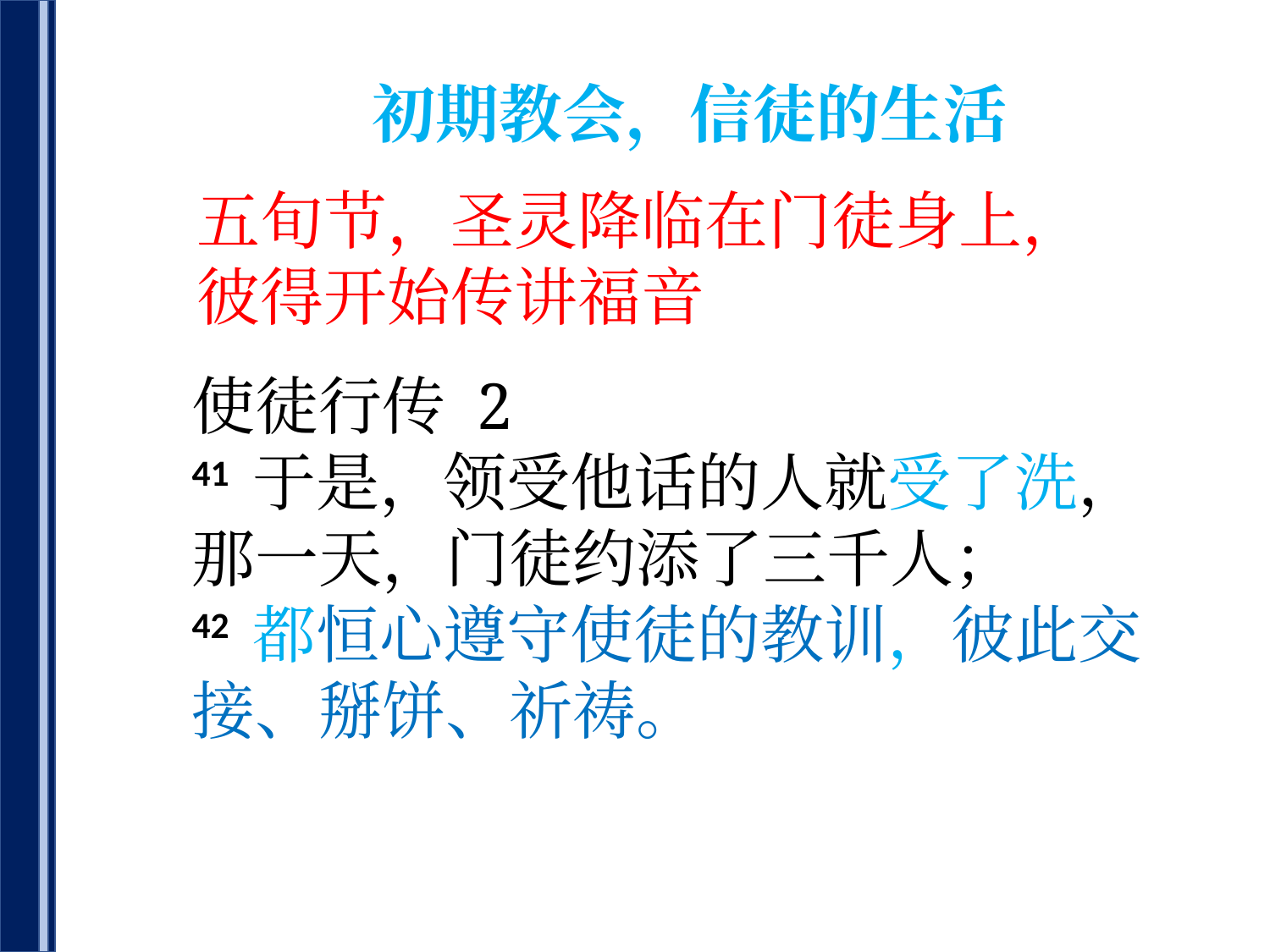

初期教会，信徒的生活
五旬节，圣灵降临在门徒身上，
彼得开始传讲福音
使徒行传 2
41 于是，领受他话的人就受了洗，那一天，门徒约添了三千人；42 都恒心遵守使徒的教训，彼此交接、掰饼、祈祷。